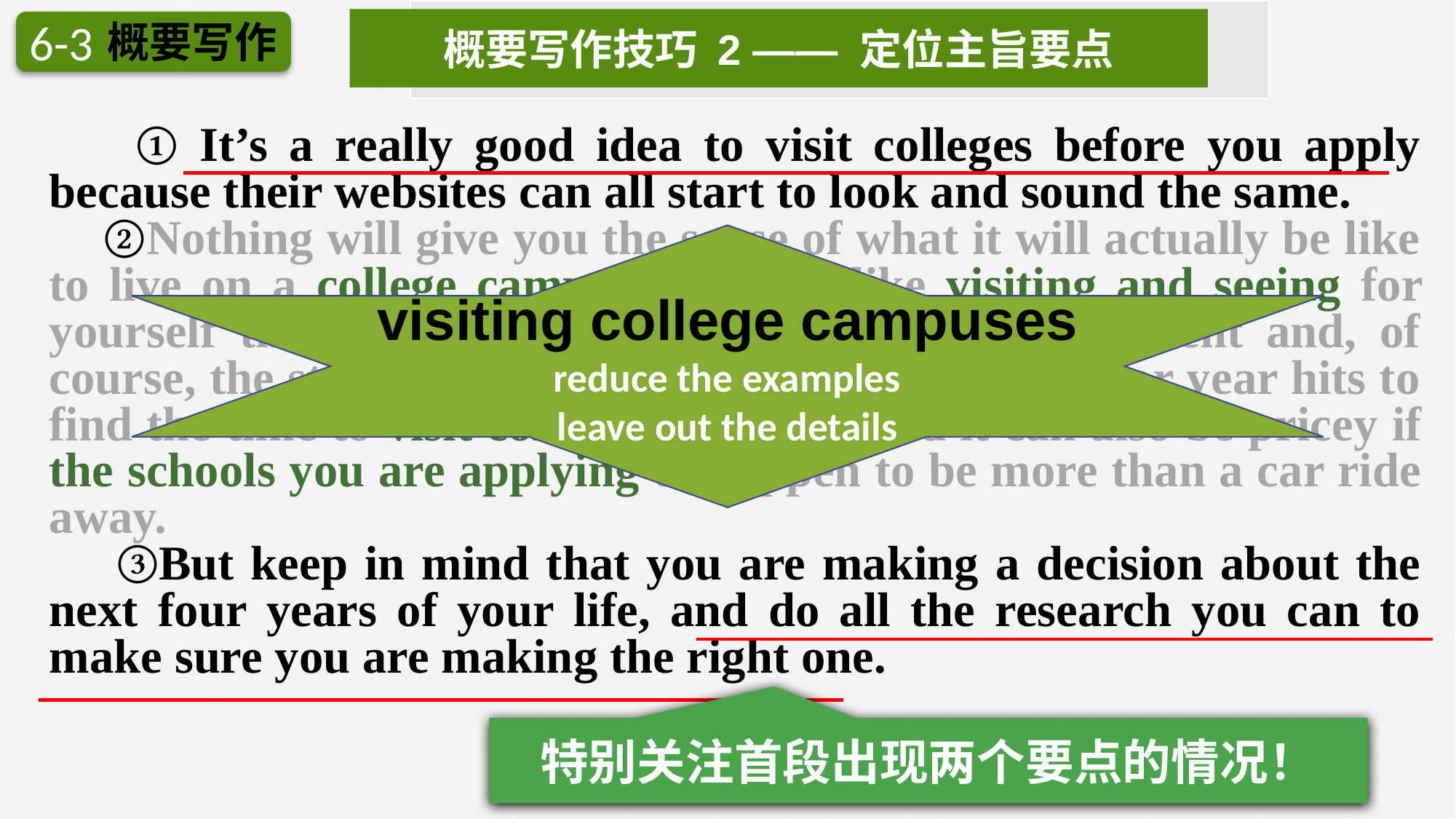

概要写作技巧 2 —— 定位主旨要点
概要写作
6-3
    ① It’s a really good idea to visit colleges before you apply because their websites can all start to look and sound the same.
    ②Nothing will give you the sense of what it will actually be like to live on a college campus(校园）like visiting and seeing for yourself the dorms, classrooms and athletic equipment and, of course, the students. It seems a little crazy once senior year hits to find the time to visit college campuses, and it can also be pricey if the schools you are applying to happen to be more than a car ride away.
    ③But keep in mind that you are making a decision about the next four years of your life, and do all the research you can to make sure you are making the right one.
visiting college campuses
reduce the examples
leave out the details
特别关注首段出现两个要点的情况！